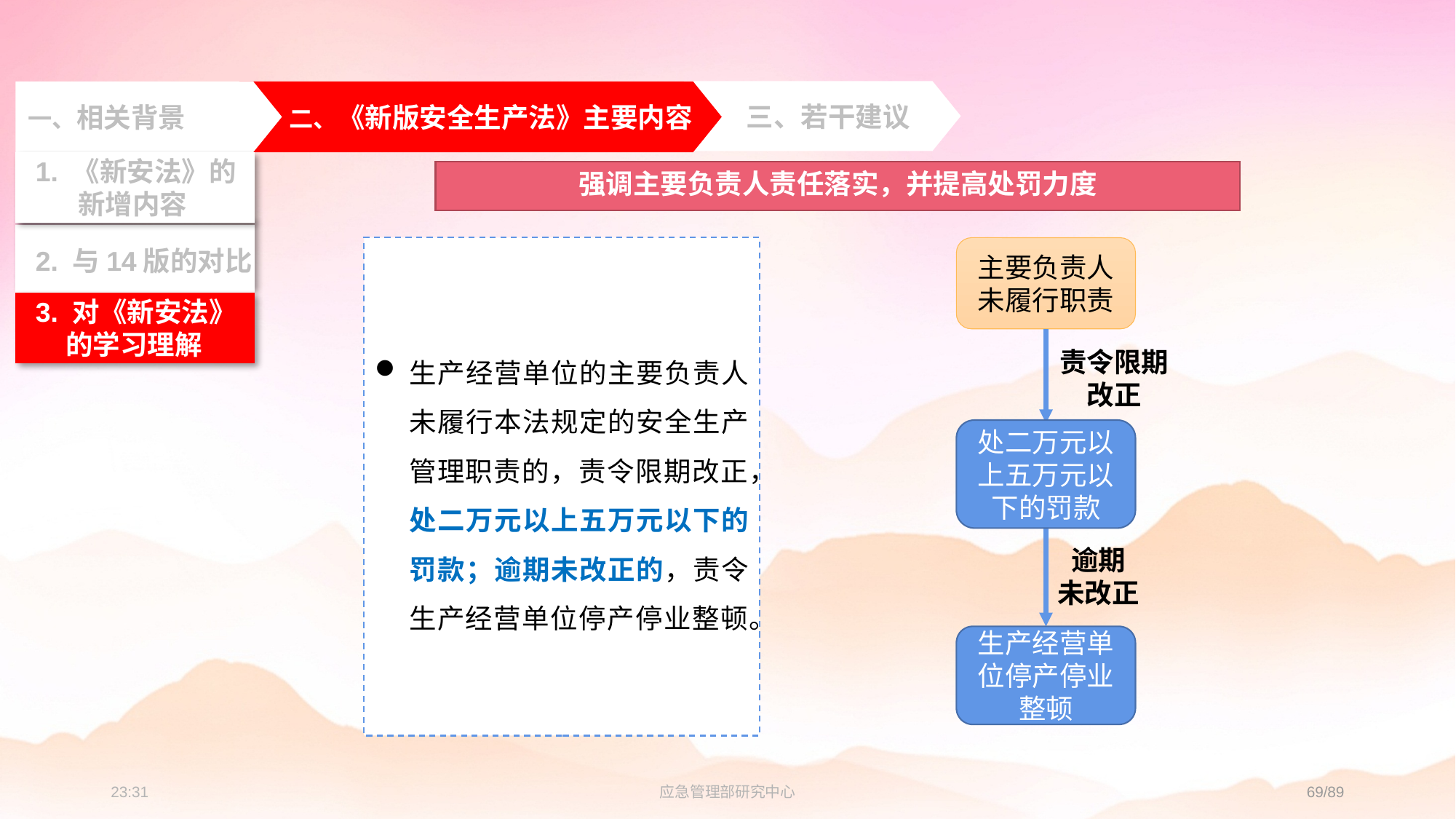

三、若干建议
一、相关背景
     二、《新版安全生产法》主要内容
 2. 与14版的对比
 3. 对《新安法》
     的学习理解
 1. 《新安法》的
       新增内容
强调主要负责人责任落实，并提高处罚力度
生产经营单位的主要负责人未履行本法规定的安全生产管理职责的，责令限期改正，处二万元以上五万元以下的罚款；逾期未改正的，责令生产经营单位停产停业整顿。
主要负责人未履行职责
责令限期改正
处二万元以上五万元以下的罚款
逾期
未改正
生产经营单位停产停业整顿
23:31
应急管理部研究中心
69/89